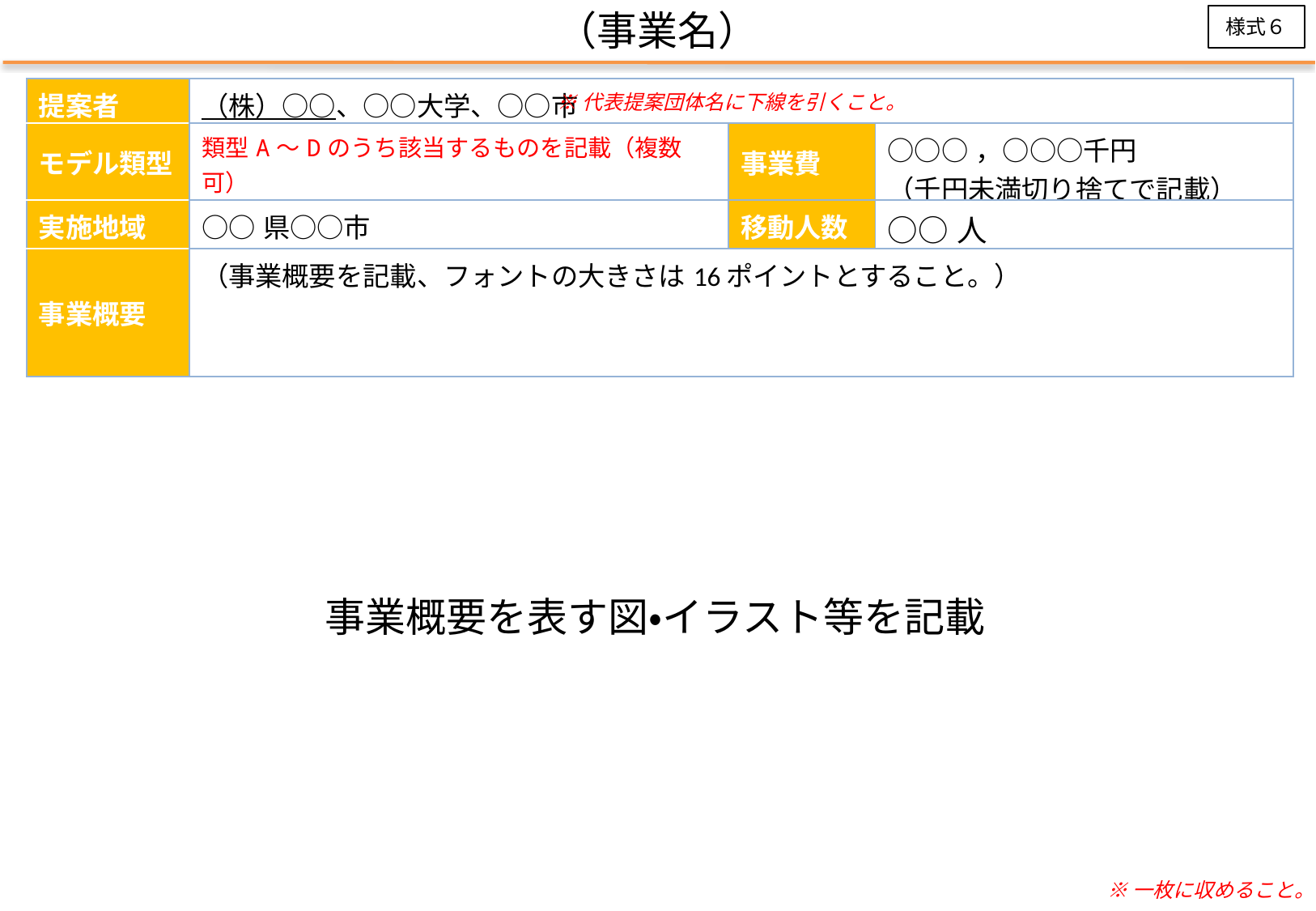

（事業名）
様式６
| 提案者 | （株）○○、○○大学、○○市 |  |  |
| --- | --- | --- | --- |
| モデル類型 | 類型A～Dのうち該当するものを記載（複数可） | 事業費 | ○○○，○○○千円 （千円未満切り捨てで記載） |
| 実施地域 | ○○県○○市 | 移動人数 | ○○人 |
| 事業概要 | （事業概要を記載、フォントの大きさは16ポイントとすること。） |  |  |
※代表提案団体名に下線を引くこと。
事業概要を表す図・イラスト等を記載
※一枚に収めること。